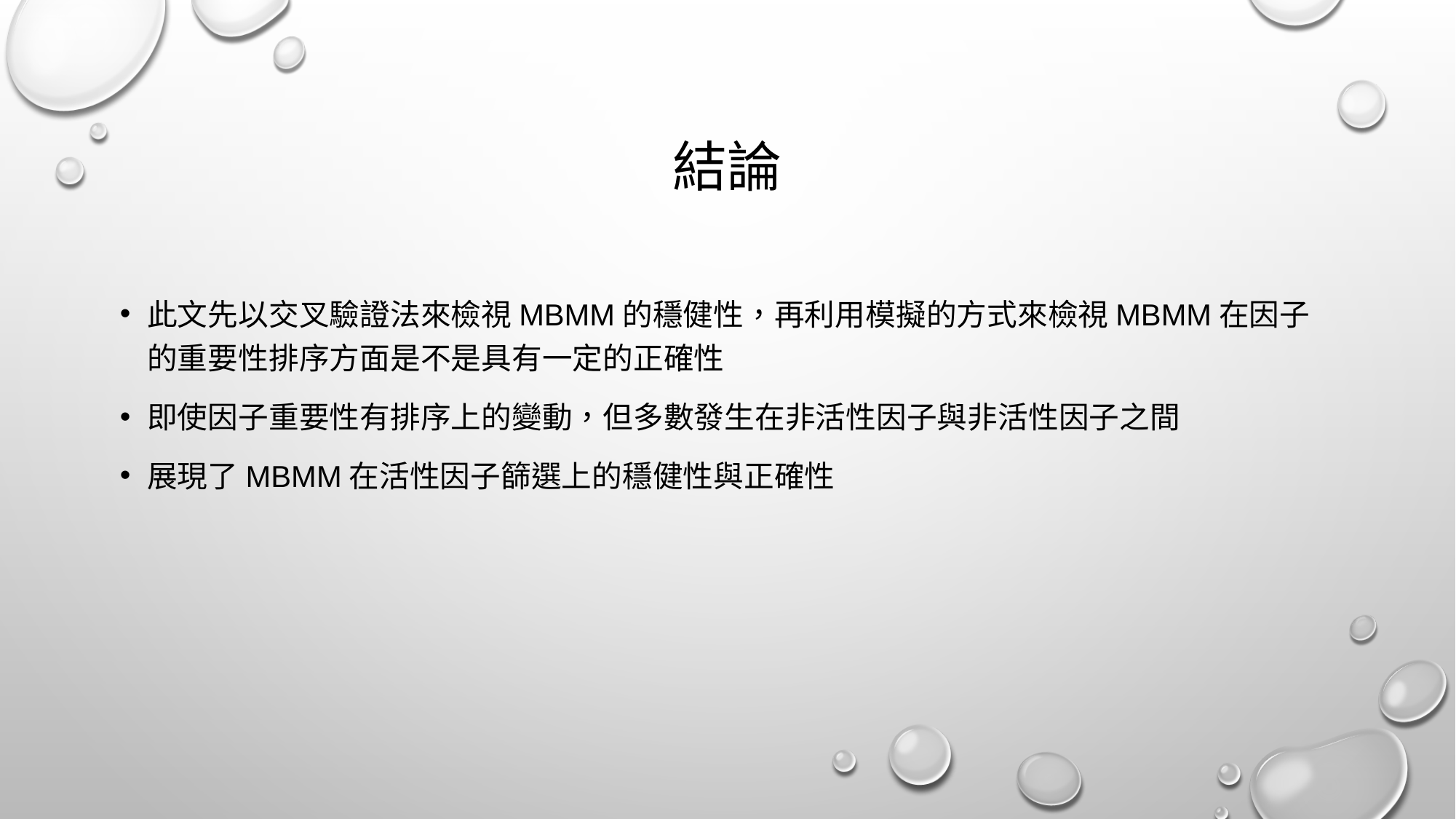

# 結論
此文先以交叉驗證法來檢視mbmm的穩健性，再利用模擬的方式來檢視mbmm在因子的重要性排序方面是不是具有一定的正確性
即使因子重要性有排序上的變動，但多數發生在非活性因子與非活性因子之間
展現了mbmm在活性因子篩選上的穩健性與正確性